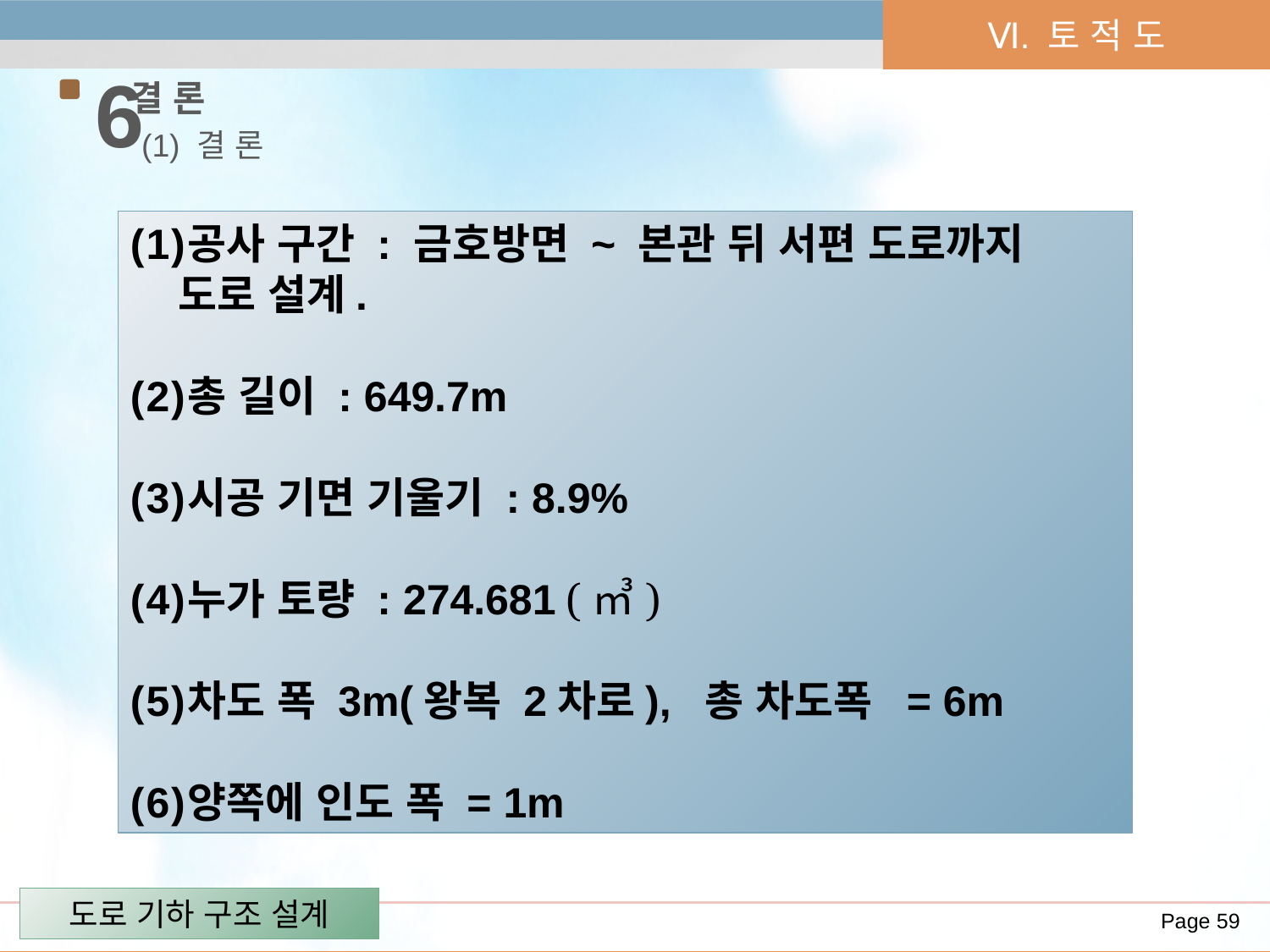

Ⅵ. 토 적 도
6
결 론

(1) 결 론
공사 구간 : 금호방면 ~ 본관 뒤 서편 도로까지   도로 설계.

총 길이 : 649.7m

시공 기면 기울기 : 8.9%

누가 토량 : 274.681 (㎥)

차도 폭 3m(왕복 2차로),  총 차도폭  = 6m

양쪽에 인도 폭 = 1m
도로 기하 구조 설계
Page 59